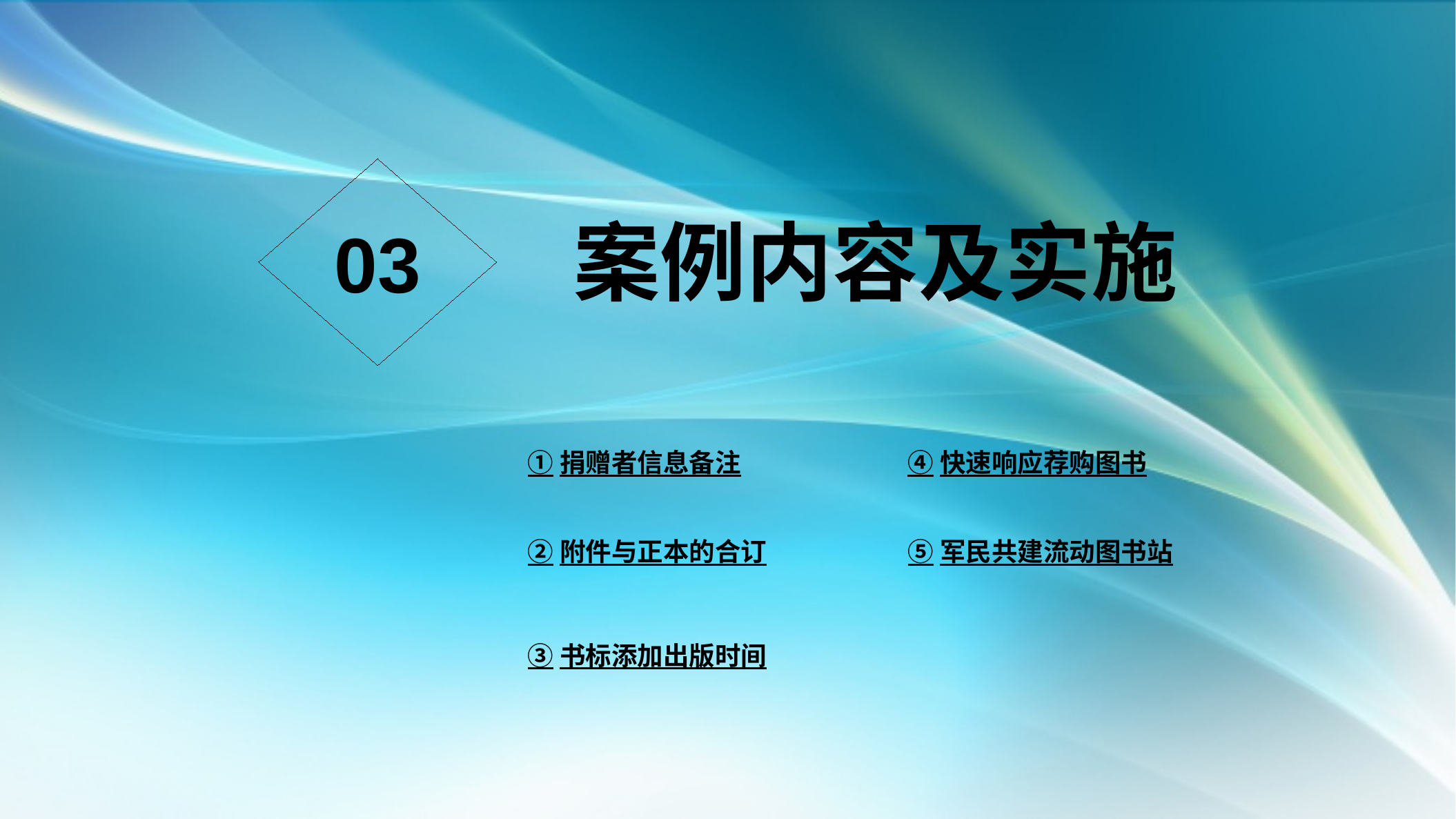

03
案例内容及实施
①捐赠者信息备注
④快速响应荐购图书
②附件与正本的合订
⑤军民共建流动图书站
③书标添加出版时间